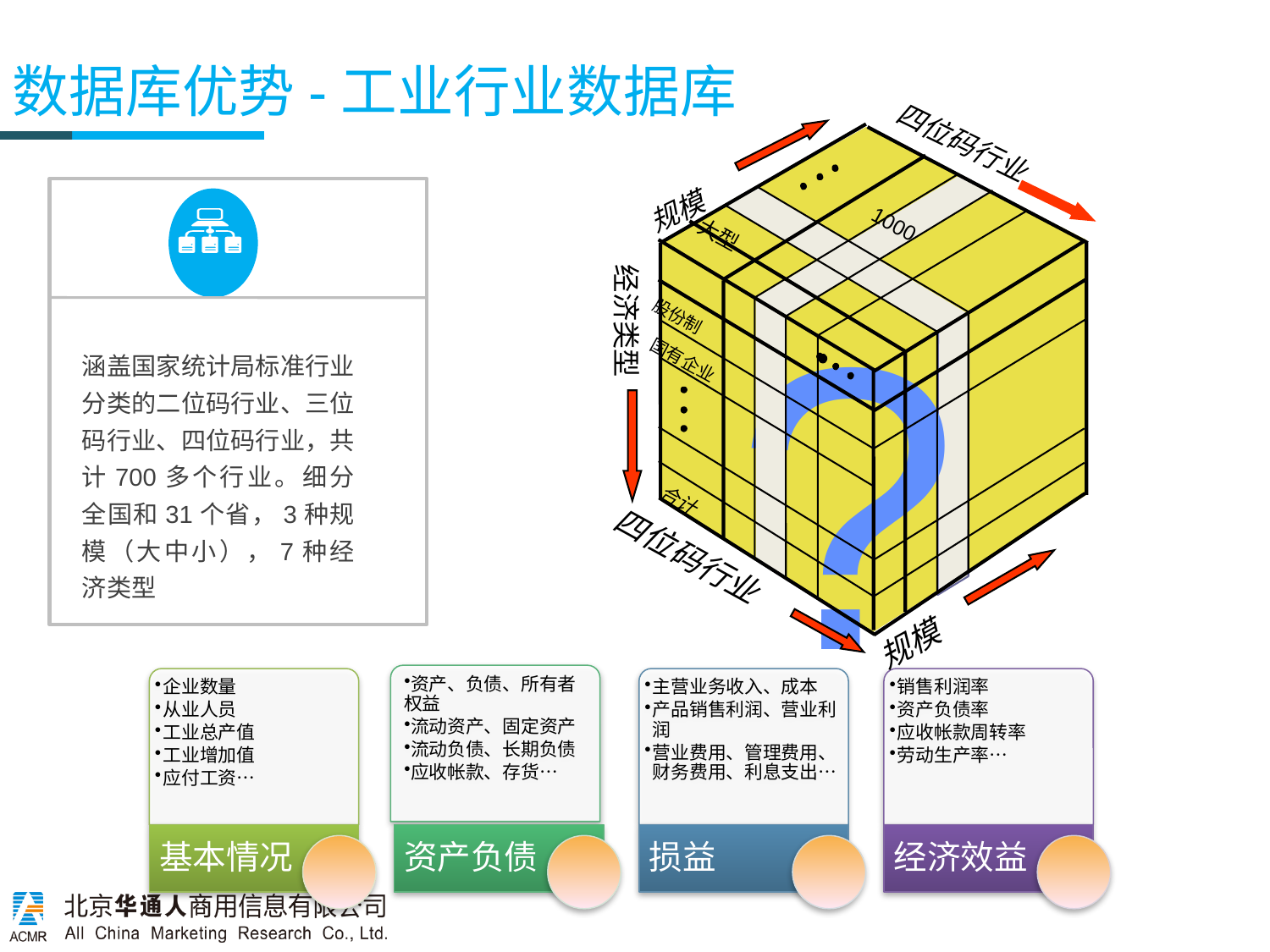

数据库优势-工业行业数据库
四位码行业

规模

1000

大型

?

股份制
经济类型

国有企业

合计

四位码行业

规模

涵盖国家统计局标准行业分类的二位码行业、三位码行业、四位码行业，共计700多个行业。细分全国和31个省，3种规模（大中小），7种经济类型
企业数量
从业人员
工业总产值
工业增加值
应付工资…
基本情况
资产、负债、所有者权益
流动资产、固定资产
流动负债、长期负债
应收帐款、存货…
资产负债
主营业务收入、成本
产品销售利润、营业利润
营业费用、管理费用、财务费用、利息支出…
损益
销售利润率
资产负债率
应收帐款周转率
劳动生产率…
经济效益